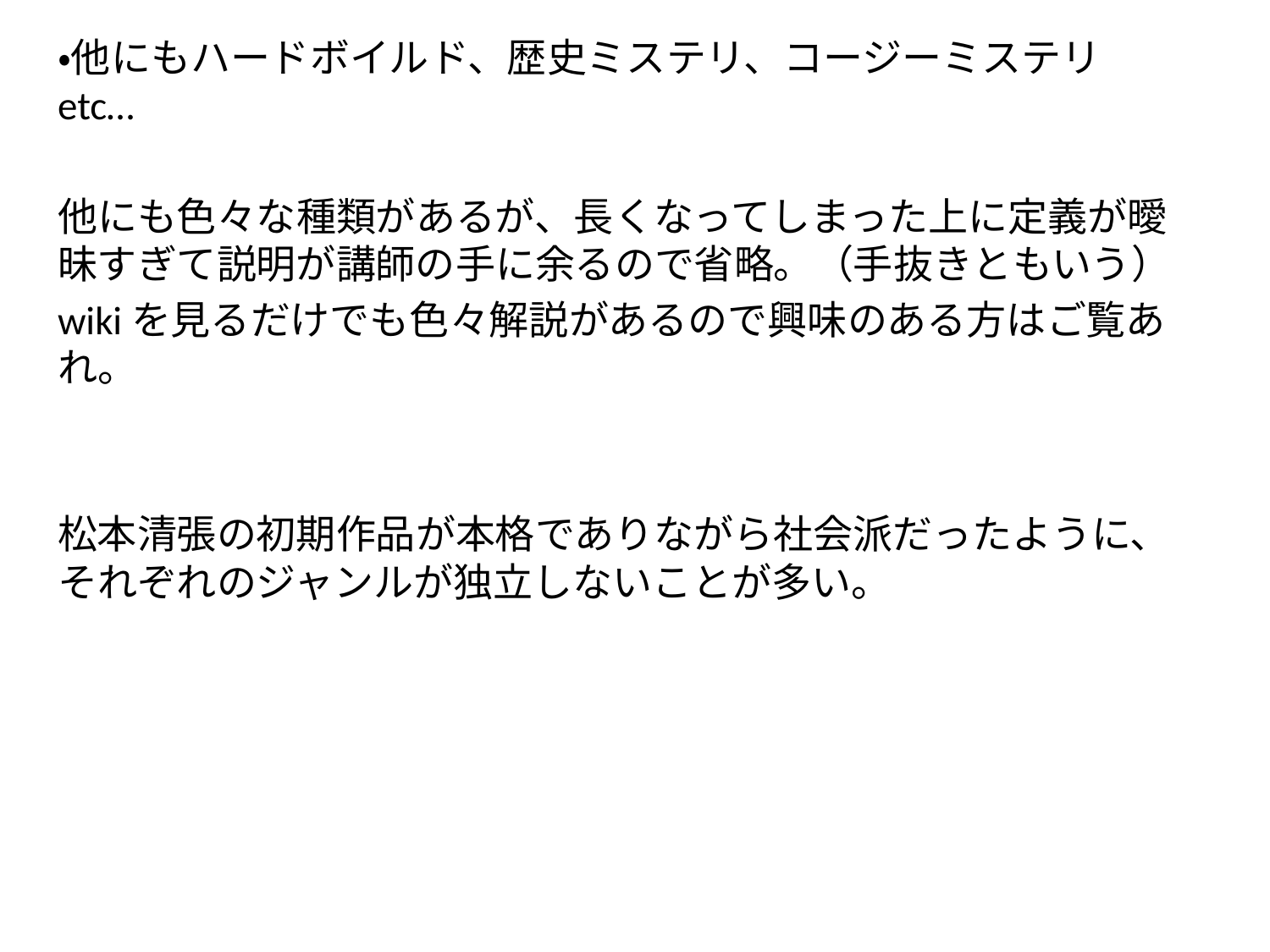

・他にもハードボイルド、歴史ミステリ、コージーミステリetc…

他にも色々な種類があるが、長くなってしまった上に定義が曖昧すぎて説明が講師の手に余るので省略。（手抜きともいう）
wikiを見るだけでも色々解説があるので興味のある方はご覧あれ。

松本清張の初期作品が本格でありながら社会派だったように、それぞれのジャンルが独立しないことが多い。